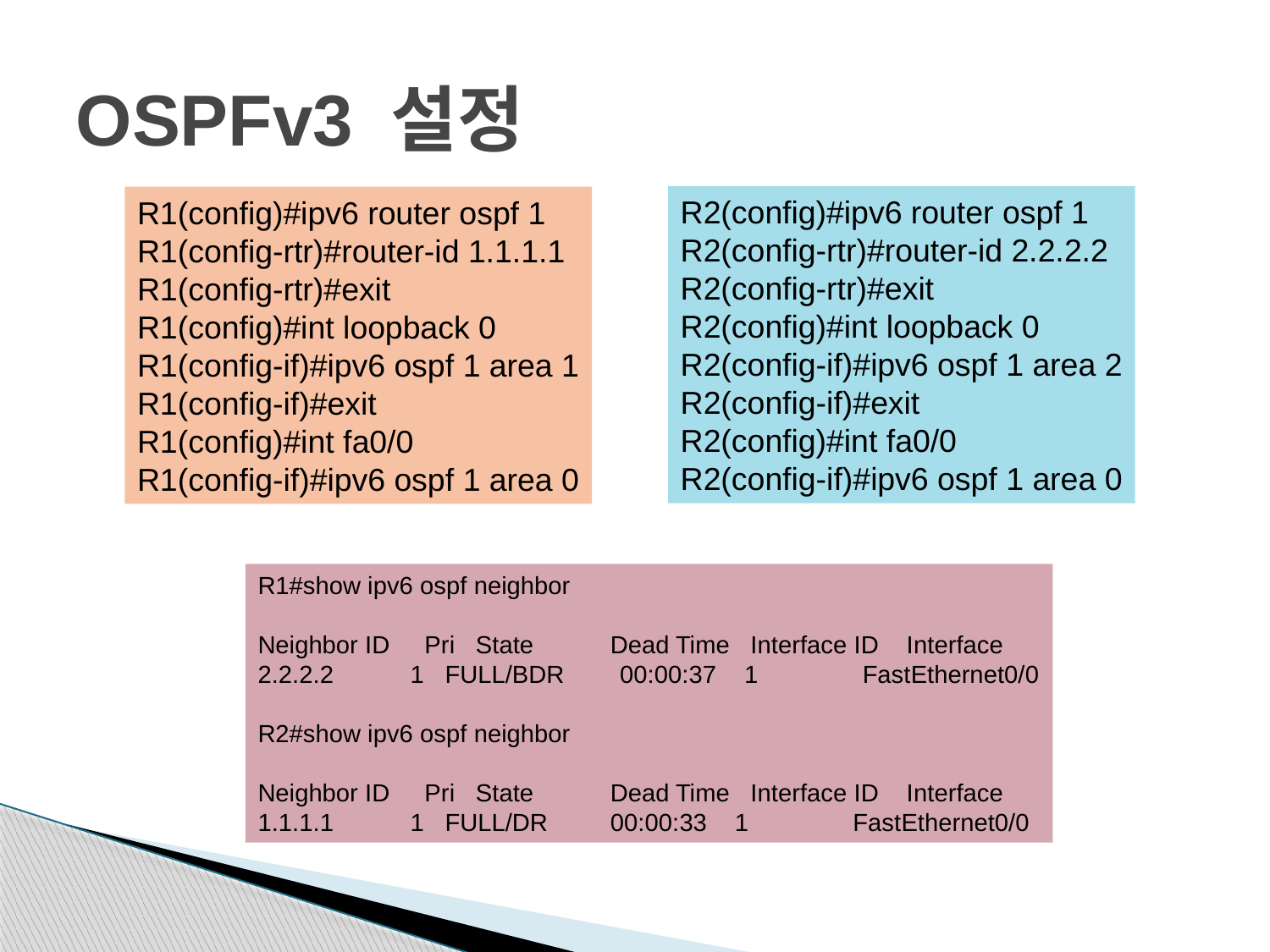

# OSPFv3 설정
R2(config)#ipv6 router ospf 1
R2(config-rtr)#router-id 2.2.2.2
R2(config-rtr)#exit
R2(config)#int loopback 0
R2(config-if)#ipv6 ospf 1 area 2
R2(config-if)#exit
R2(config)#int fa0/0
R2(config-if)#ipv6 ospf 1 area 0
R1(config)#ipv6 router ospf 1
R1(config-rtr)#router-id 1.1.1.1
R1(config-rtr)#exit
R1(config)#int loopback 0
R1(config-if)#ipv6 ospf 1 area 1
R1(config-if)#exit
R1(config)#int fa0/0
R1(config-if)#ipv6 ospf 1 area 0
R1#show ipv6 ospf neighbor

Neighbor ID     Pri   State           Dead Time   Interface ID    Interface
2.2.2.2           1   FULL/BDR        00:00:37    1               FastEthernet0/0

R2#show ipv6 ospf neighbor

Neighbor ID     Pri   State           Dead Time   Interface ID    Interface
1.1.1.1           1   FULL/DR         00:00:33    1               FastEthernet0/0